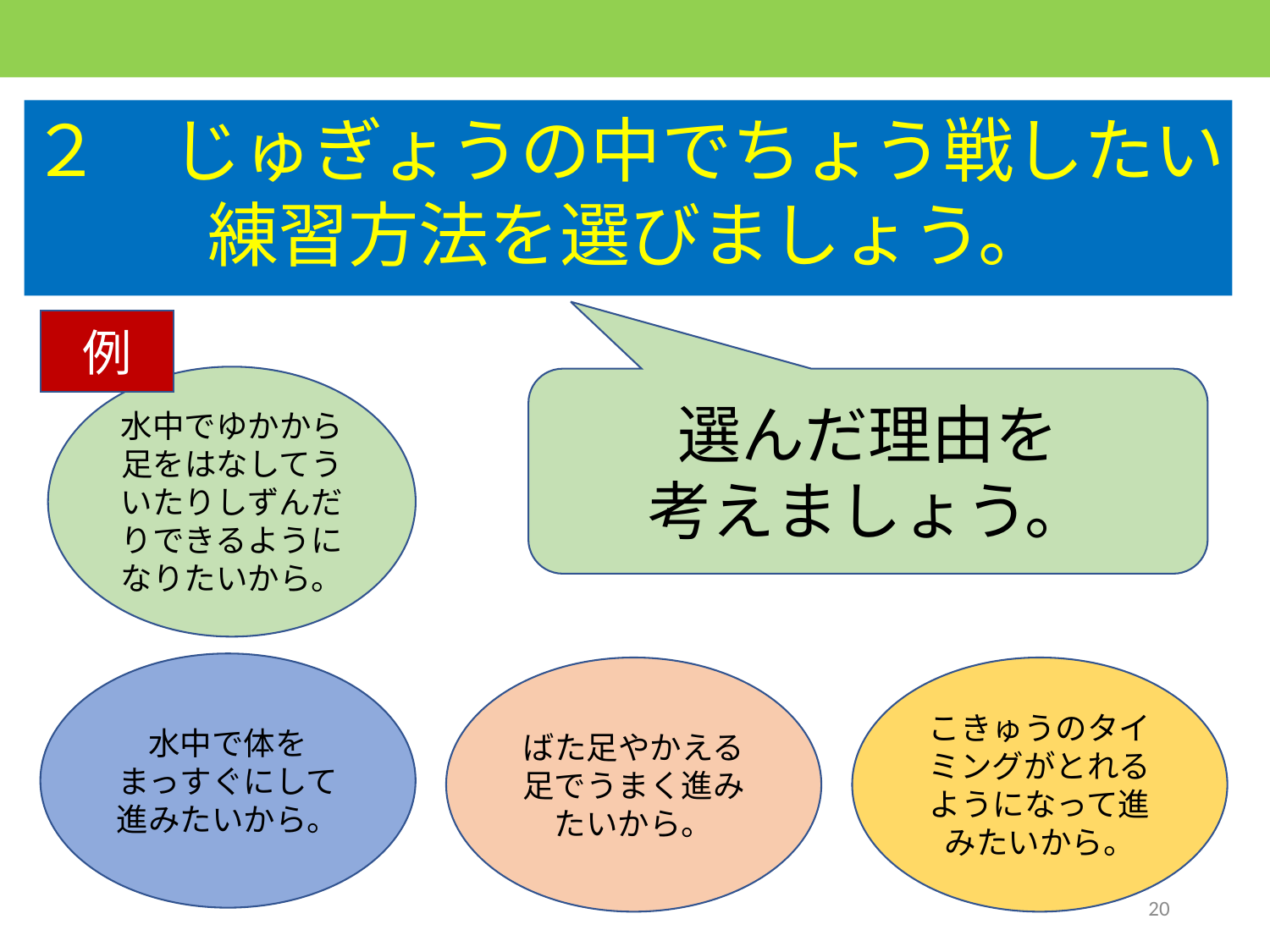

２　じゅぎょうの中でちょう戦したい
練習方法を選びましょう。
例
水中でゆかから足をはなしてういたりしずんだりできるようになりたいから。
選んだ理由を
考えましょう。
水中で体を
まっすぐにして進みたいから。
ばた足やかえる足でうまく進みたいから。
こきゅうのタイミングがとれるようになって進みたいから。
20